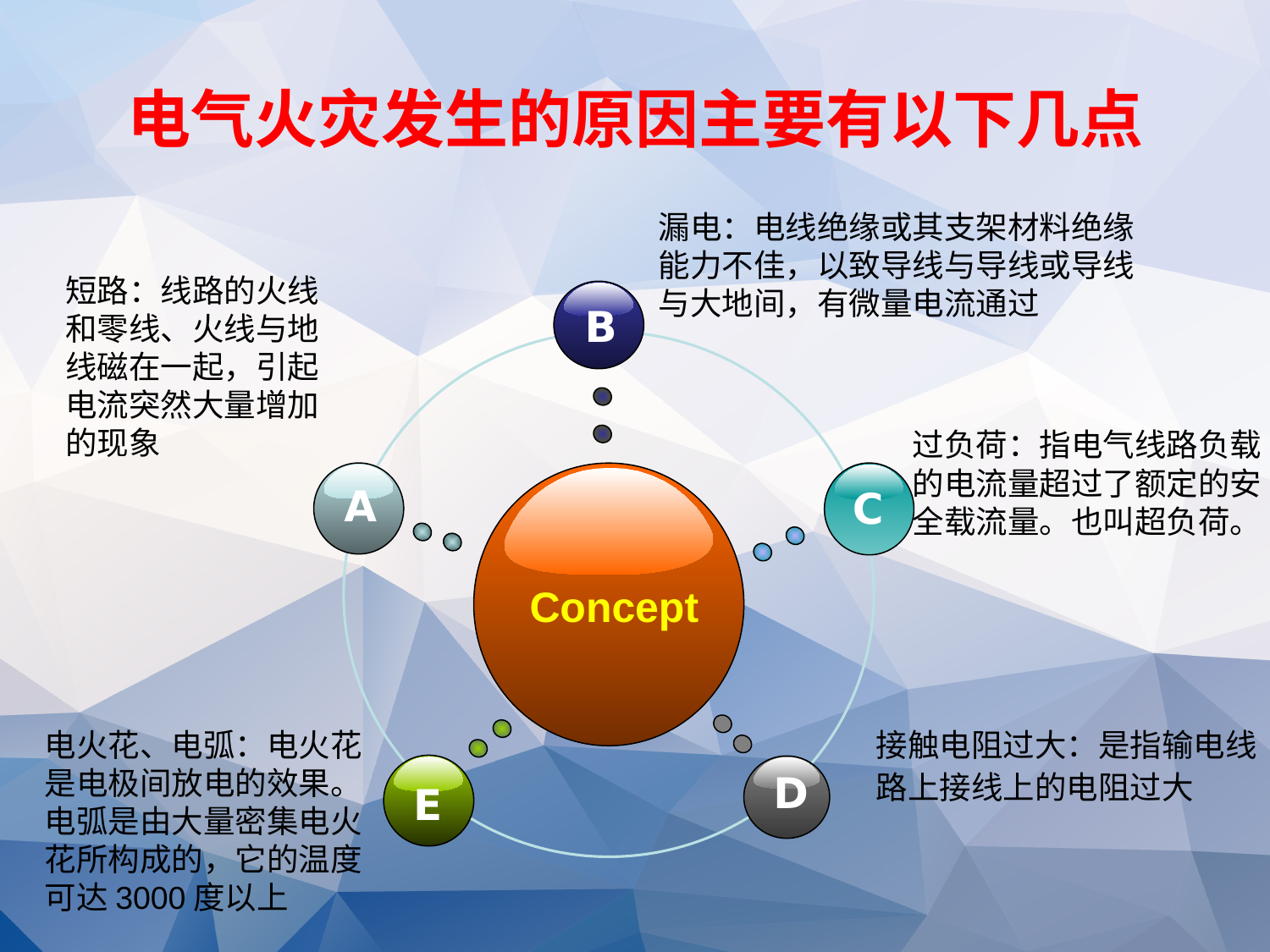

# 电气火灾发生的原因主要有以下几点
漏电：电线绝缘或其支架材料绝缘
能力不佳，以致导线与导线或导线
与大地间，有微量电流通过

B

A

C

Concept

E

D

短路：线路的火线
和零线、火线与地
线磁在一起，引起
电流突然大量增加
的现象
过负荷：指电气线路负载
的电流量超过了额定的安
全载流量。也叫超负荷。
电火花、电弧：电火花
是电极间放电的效果。
电弧是由大量密集电火
花所构成的，它的温度
可达3000度以上
接触电阻过大：是指输电线
路上接线上的电阻过大